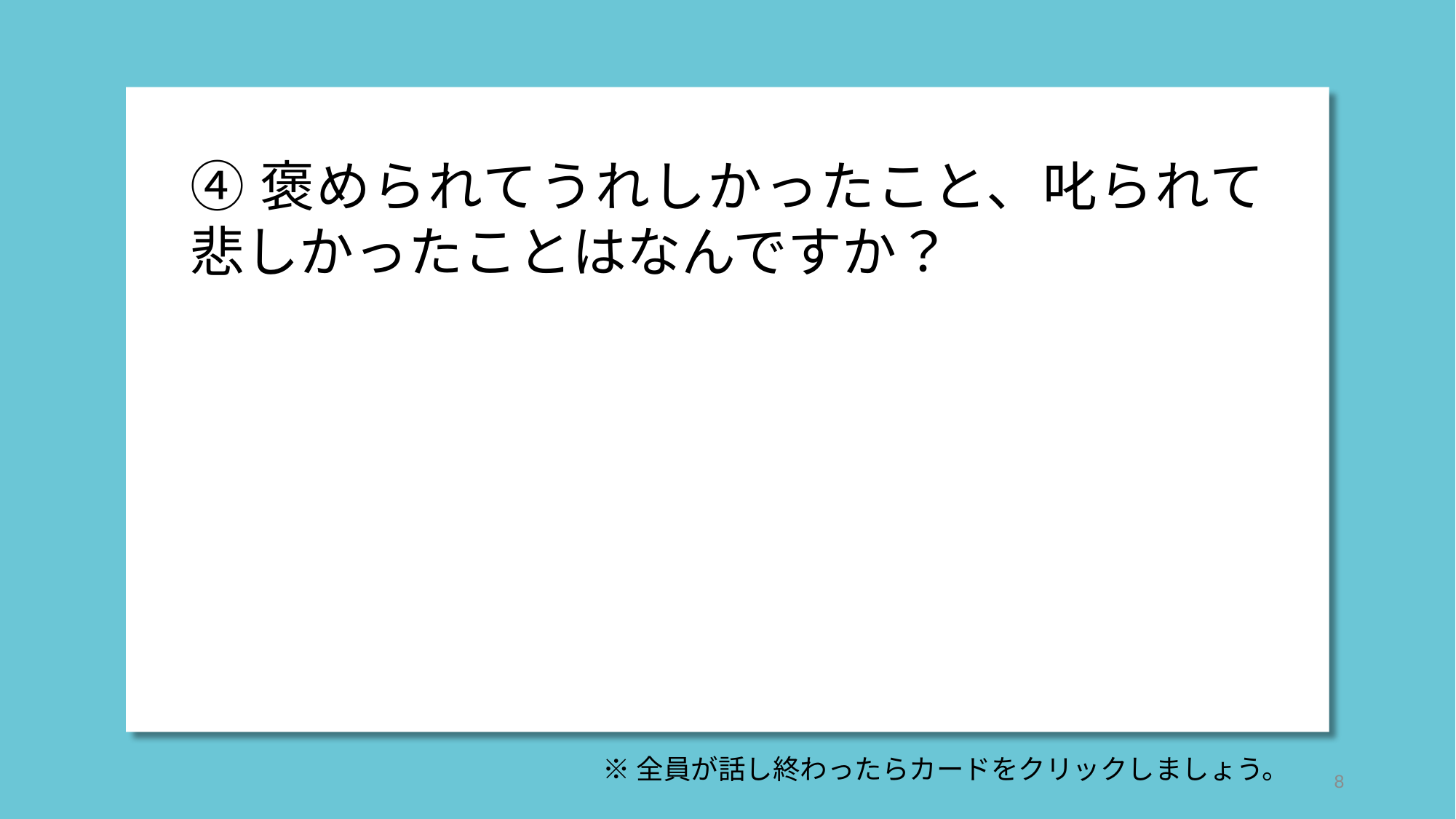

④褒められてうれしかったこと、叱られて悲しかったことはなんですか？

※全員が話し終わったらカードをクリックしましょう。
8